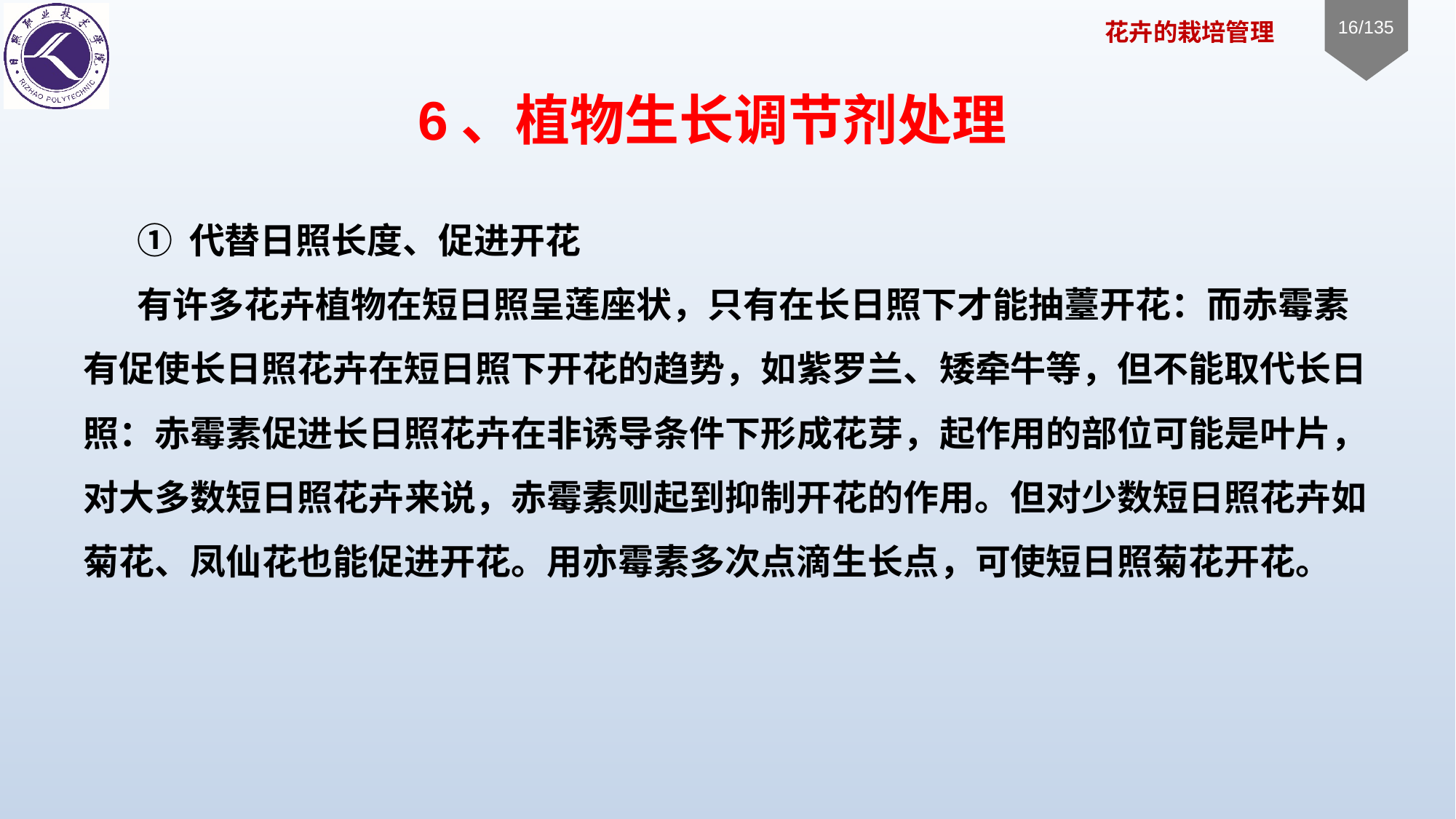

# 6、植物生长调节剂处理
① 代替日照长度、促进开花
有许多花卉植物在短日照呈莲座状，只有在长日照下才能抽薹开花：而赤霉素有促使长日照花卉在短日照下开花的趋势，如紫罗兰、矮牵牛等，但不能取代长日照：赤霉素促进长日照花卉在非诱导条件下形成花芽，起作用的部位可能是叶片，对大多数短日照花卉来说，赤霉素则起到抑制开花的作用。但对少数短日照花卉如菊花、凤仙花也能促进开花。用亦霉素多次点滴生长点，可使短日照菊花开花。